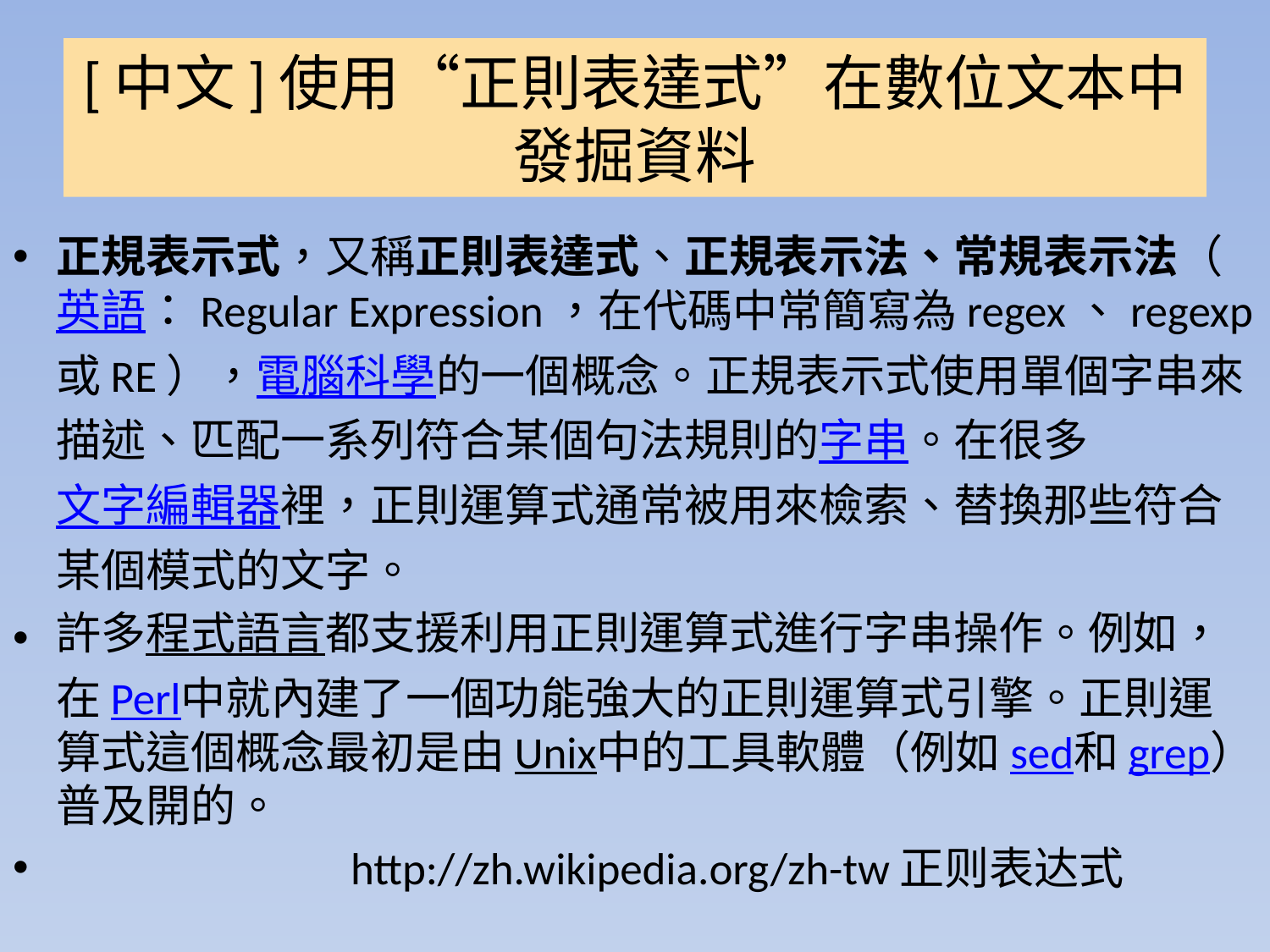

# [中文]使用“正則表達式”在數位文本中發掘資料
正規表示式，又稱正則表達式、正規表示法、常規表示法（英語：Regular Expression，在代碼中常簡寫為regex、regexp或RE），電腦科學的一個概念。正規表示式使用單個字串來描述、匹配一系列符合某個句法規則的字串。在很多文字編輯器裡，正則運算式通常被用來檢索、替換那些符合某個模式的文字。
許多程式語言都支援利用正則運算式進行字串操作。例如，在Perl中就內建了一個功能強大的正則運算式引擎。正則運算式這個概念最初是由Unix中的工具軟體（例如sed和grep）普及開的。
                             http://zh.wikipedia.org/zh-tw正则表达式